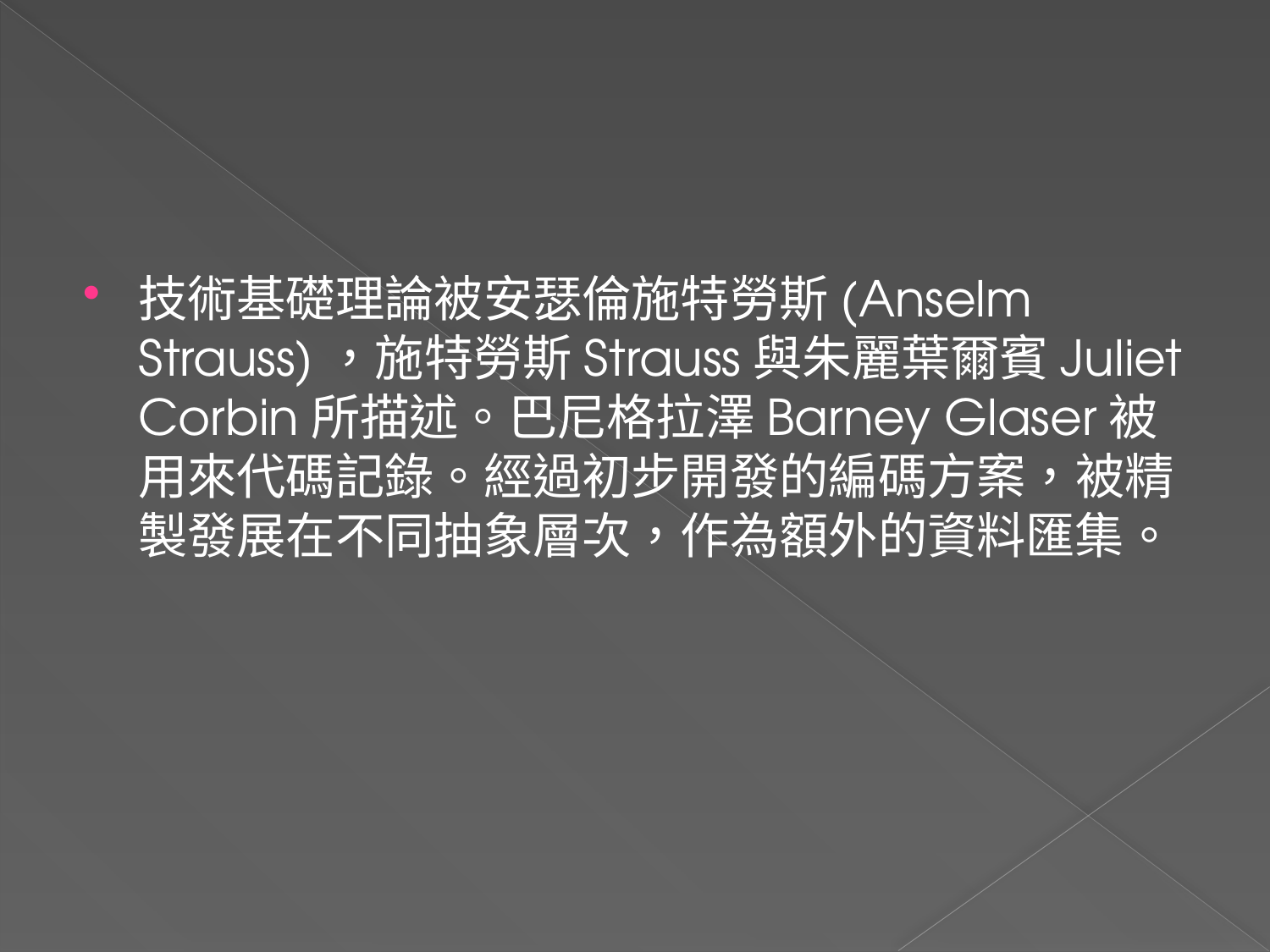

#
技術基礎理論被安瑟倫施特勞斯(Anselm Strauss)，施特勞斯Strauss與朱麗葉爾賓Juliet Corbin所描述。巴尼格拉澤Barney Glaser被用來代碼記錄。經過初步開發的編碼方案，被精製發展在不同抽象層次，作為額外的資料匯集。